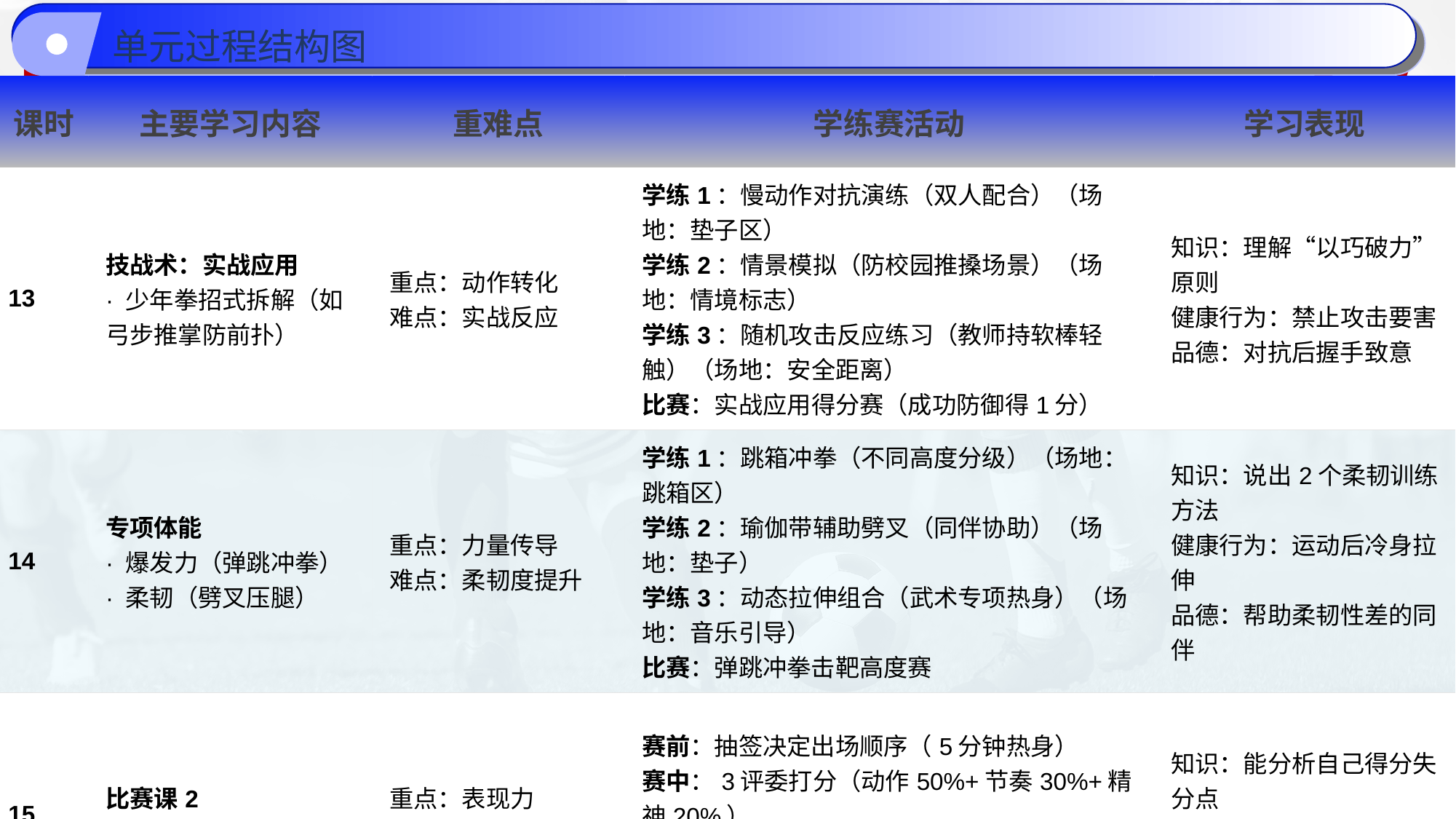

单元过程结构图

| 课时 | 主要学习内容 | 重难点 | 学练赛活动 | 学习表现 |
| --- | --- | --- | --- | --- |
| 13 | 技战术：实战应用 · 少年拳招式拆解（如弓步推掌防前扑） | 重点：动作转化 难点：实战反应 | 学练1：慢动作对抗演练（双人配合）（场地：垫子区） 学练2：情景模拟（防校园推搡场景）（场地：情境标志） 学练3：随机攻击反应练习（教师持软棒轻触）（场地：安全距离） 比赛：实战应用得分赛（成功防御得1分） | 知识：理解“以巧破力”原则 健康行为：禁止攻击要害 品德：对抗后握手致意 |
| 14 | 专项体能 · 爆发力（弹跳冲拳） · 柔韧（劈叉压腿） | 重点：力量传导 难点：柔韧度提升 | 学练1：跳箱冲拳（不同高度分级）（场地：跳箱区） 学练2：瑜伽带辅助劈叉（同伴协助）（场地：垫子） 学练3：动态拉伸组合（武术专项热身）（场地：音乐引导） 比赛：弹跳冲拳击靶高度赛 | 知识：说出2个柔韧训练方法 健康行为：运动后冷身拉伸 品德：帮助柔韧性差的同伴 |
| 15 | 比赛课2 · 少年拳全套展示赛 | 重点：表现力 难点：心理素质 | 赛前：抽签决定出场顺序（5分钟热身） 赛中：3评委打分（动作50%+节奏30%+精神20%） 赛后：颁奖+优秀选手示范 规则：超时10秒扣5分，遗漏动作扣2分/处 | 知识：能分析自己得分失分点 健康行为：赛前心理调节 品德：真诚为对手鼓掌 |